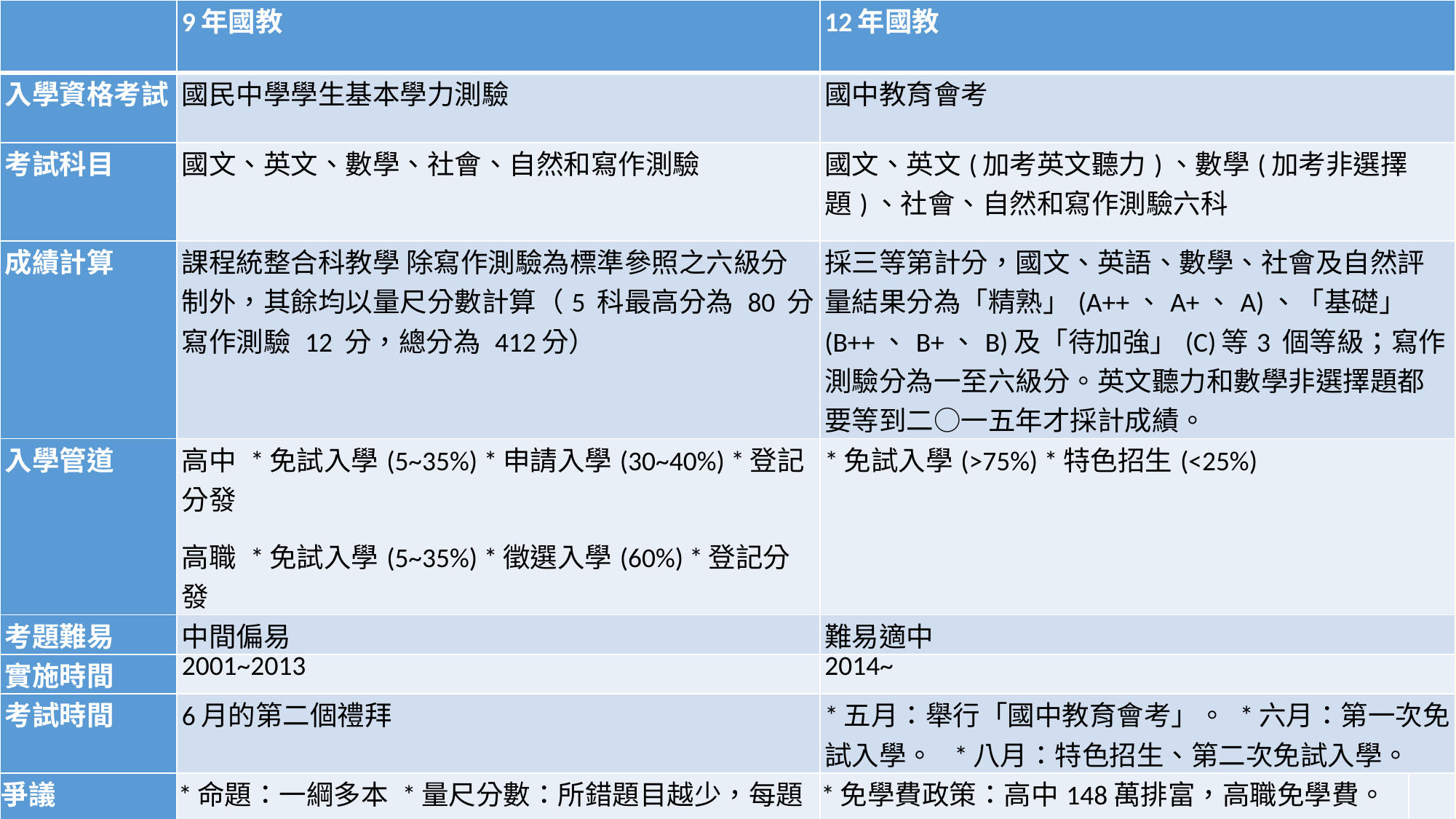

|  | 9年國教 | 12年國教 |  |
| --- | --- | --- | --- |
| 入學資格考試 | 國民中學學生基本學力測驗 | 國中教育會考 |  |
| 考試科目 | 國文、英文、數學、社會、自然和寫作測驗 | 國文、英文(加考英文聽力)、數學(加考非選擇題)、社會、自然和寫作測驗六科 |  |
| 成績計算 | 課程統整合科教學 除寫作測驗為標準參照之六級分制外，其餘均以量尺分數計算（5 科最高分為 80 分，寫作測驗 12 分，總分為 412分） | 採三等第計分，國文、英語、數學、社會及自然評量結果分為「精熟」(A++、A+、A)、「基礎」(B++、B+、B)及「待加強」(C)等3 個等級；寫作測驗分為一至六級分。英文聽力和數學非選擇題都要等到二○一五年才採計成績。 |  |
| 入學管道 | 高中 \*免試入學(5~35%) \*申請入學(30~40%) \*登記分發 高職 \*免試入學(5~35%) \*徵選入學(60%) \*登記分發 | \*免試入學(>75%) \*特色招生(<25%) |  |
| 考題難易 | 中間偏易 | 難易適中 |  |
| 實施時間 | 2001~2013 | 2014~ |  |
| 考試時間 | 6月的第二個禮拜 | \*五月：舉行「國中教育會考」。 \*六月：第一次免試入學。  \*八月：特色招生、第二次免試入學。 |  |
| 爭議 | \*命題：一綱多本 \*量尺分數：所錯題目越少，每題扣分越重，所錯題目越多，每題扣分越輕。 | \*免學費政策：高中148萬排富，高職免學費。 \*校區：全國分為15區，因為就近入學，明星校區的房價高漲。 |  |
#